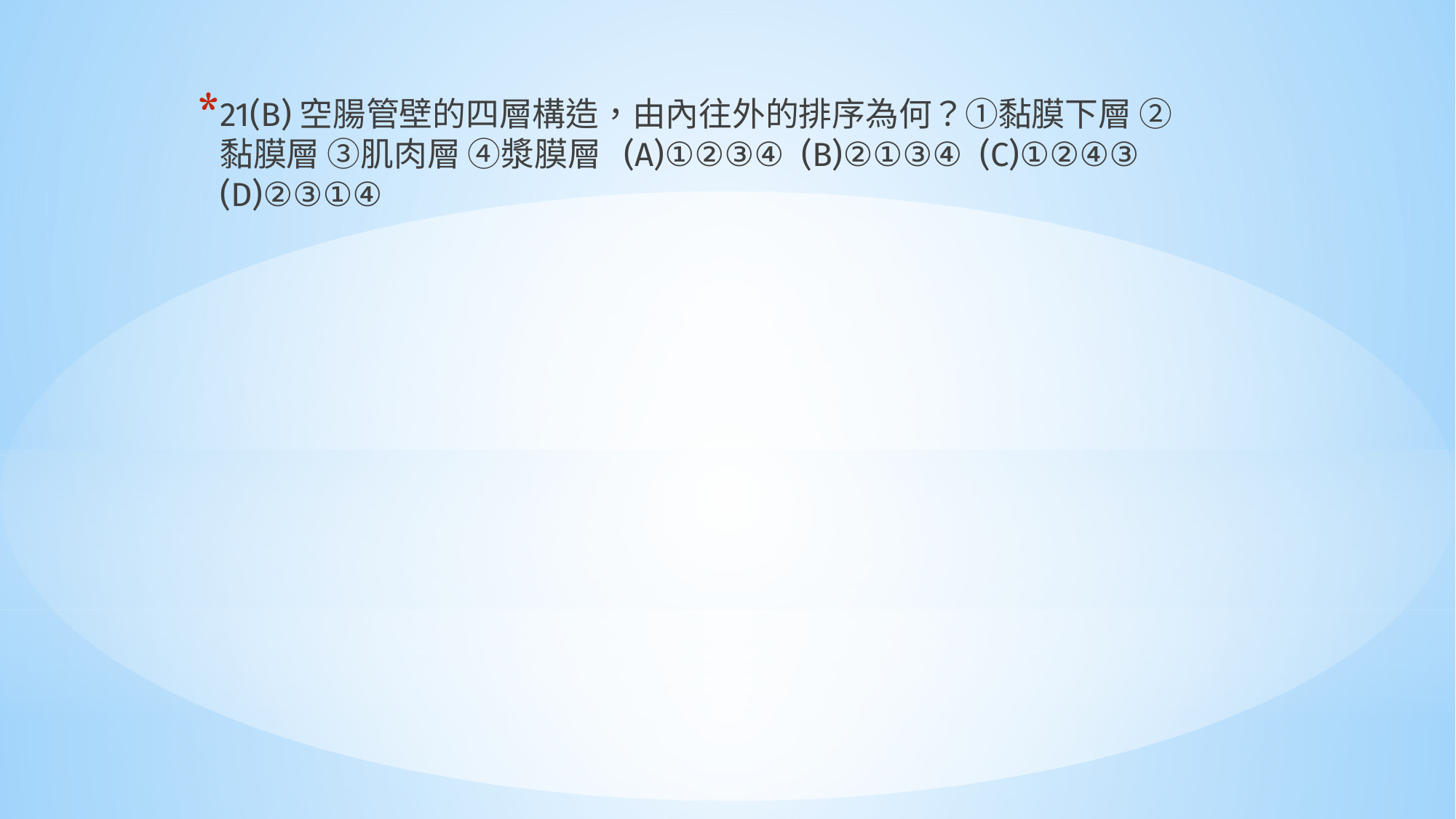

21(B)空腸管壁的四層構造，由內往外的排序為何？①黏膜下層 ②黏膜層 ③肌肉層 ④漿膜層  (A)①②③④  (B)②①③④  (C)①②④③  (D)②③①④
#